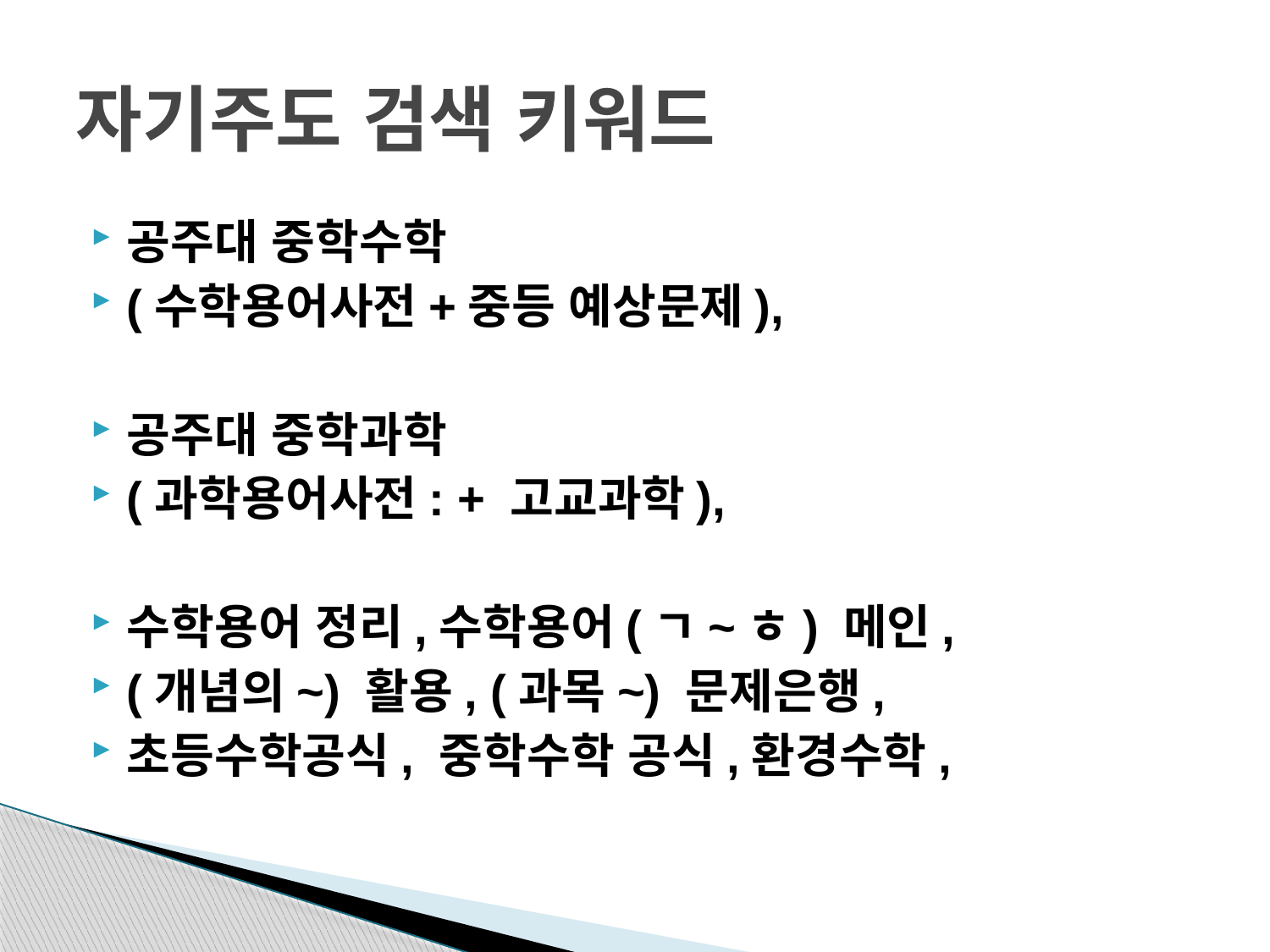

# 자기주도 검색 키워드
공주대 중학수학
(수학용어사전+중등 예상문제),

공주대 중학과학
(과학용어사전: + 고교과학),

수학용어 정리,수학용어(ㄱ~ㅎ) 메인,
(개념의~) 활용, (과목~) 문제은행,
초등수학공식, 중학수학 공식,환경수학,